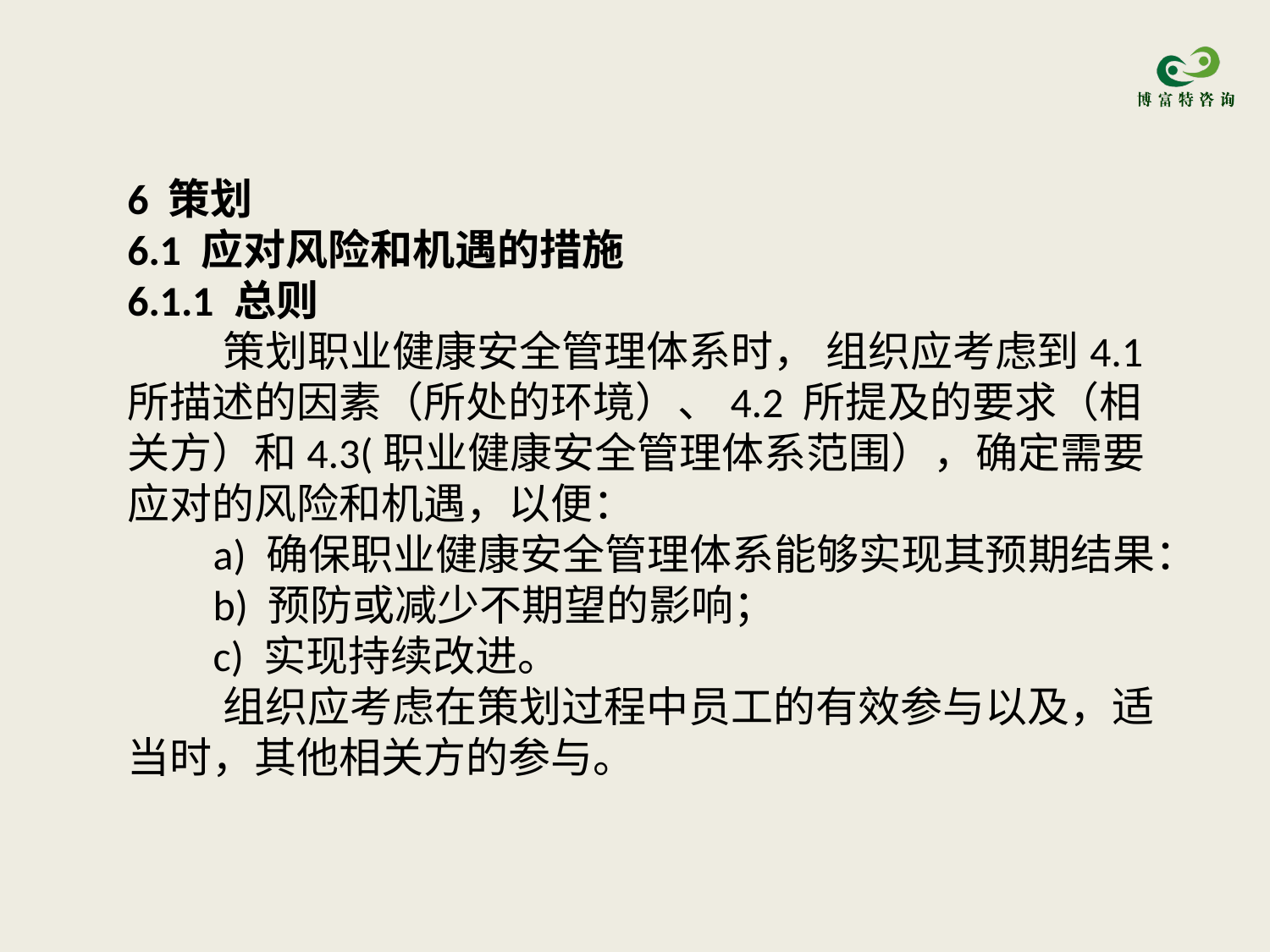

6 策划
6.1 应对风险和机遇的措施
6.1.1 总则
         策划职业健康安全管理体系时， 组织应考虑到4.1所描述的因素（所处的环境）、4.2 所提及的要求（相关方）和4.3(职业健康安全管理体系范围），确定需要应对的风险和机遇，以便：
         a) 确保职业健康安全管理体系能够实现其预期结果：
         b) 预防或减少不期望的影响；
         c) 实现持续改进。
         组织应考虑在策划过程中员工的有效参与以及，适当时，其他相关方的参与。